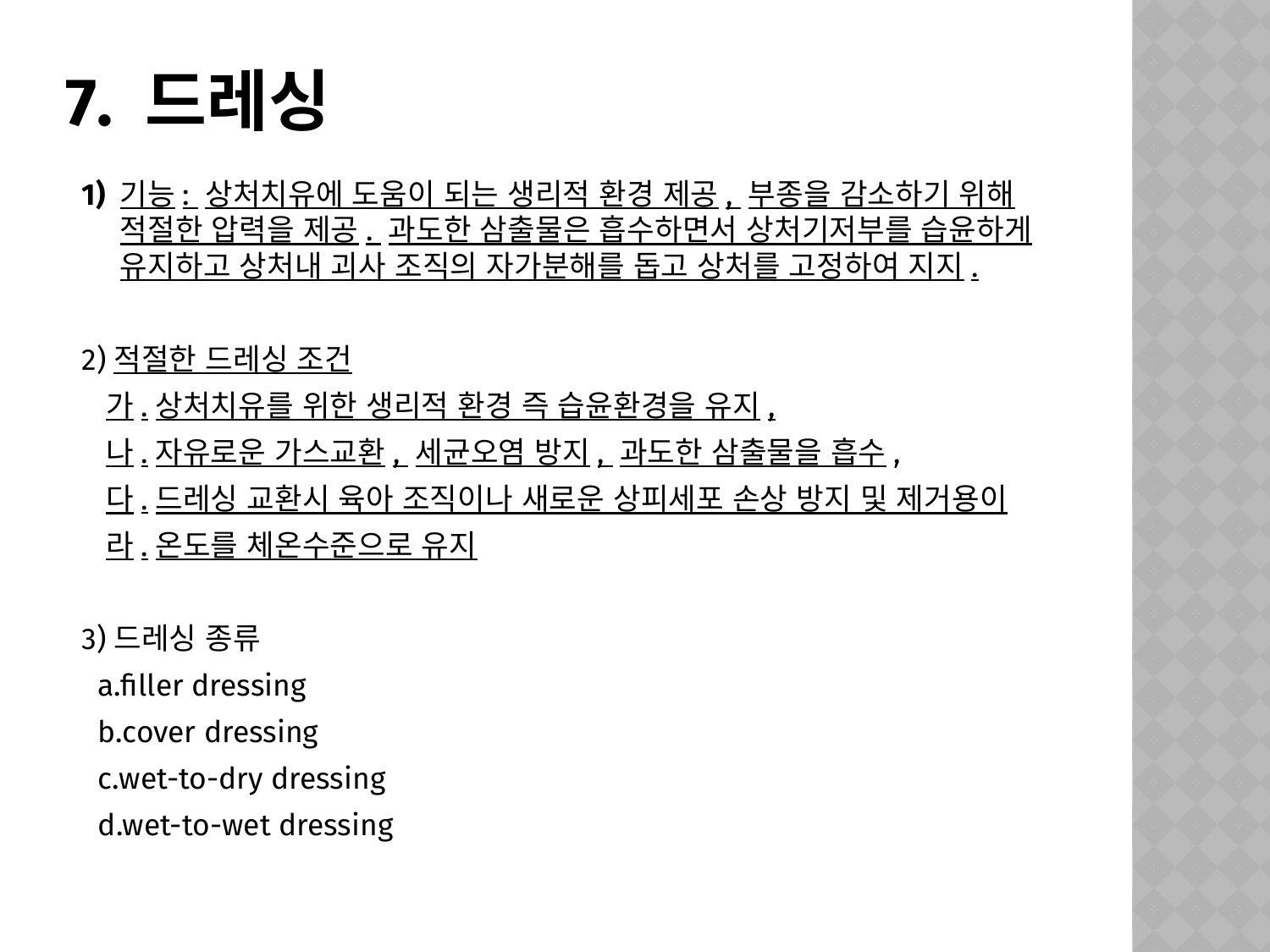

# 7. 드레싱
1) 기능: 상처치유에 도움이 되는 생리적 환경 제공, 부종을 감소하기 위해 적절한 압력을 제공. 과도한 삼출물은 흡수하면서 상처기저부를 습윤하게 유지하고 상처내 괴사 조직의 자가분해를 돕고 상처를 고정하여 지지.

2)적절한 드레싱 조건
  가.상처치유를 위한 생리적 환경 즉 습윤환경을 유지,
  나.자유로운 가스교환, 세균오염 방지, 과도한 삼출물을 흡수,
  다.드레싱 교환시 육아 조직이나 새로운 상피세포 손상 방지 및 제거용이
  라.온도를 체온수준으로 유지

3)드레싱 종류
  a.filler dressing
  b.cover dressing
  c.wet-to-dry dressing
  d.wet-to-wet dressing